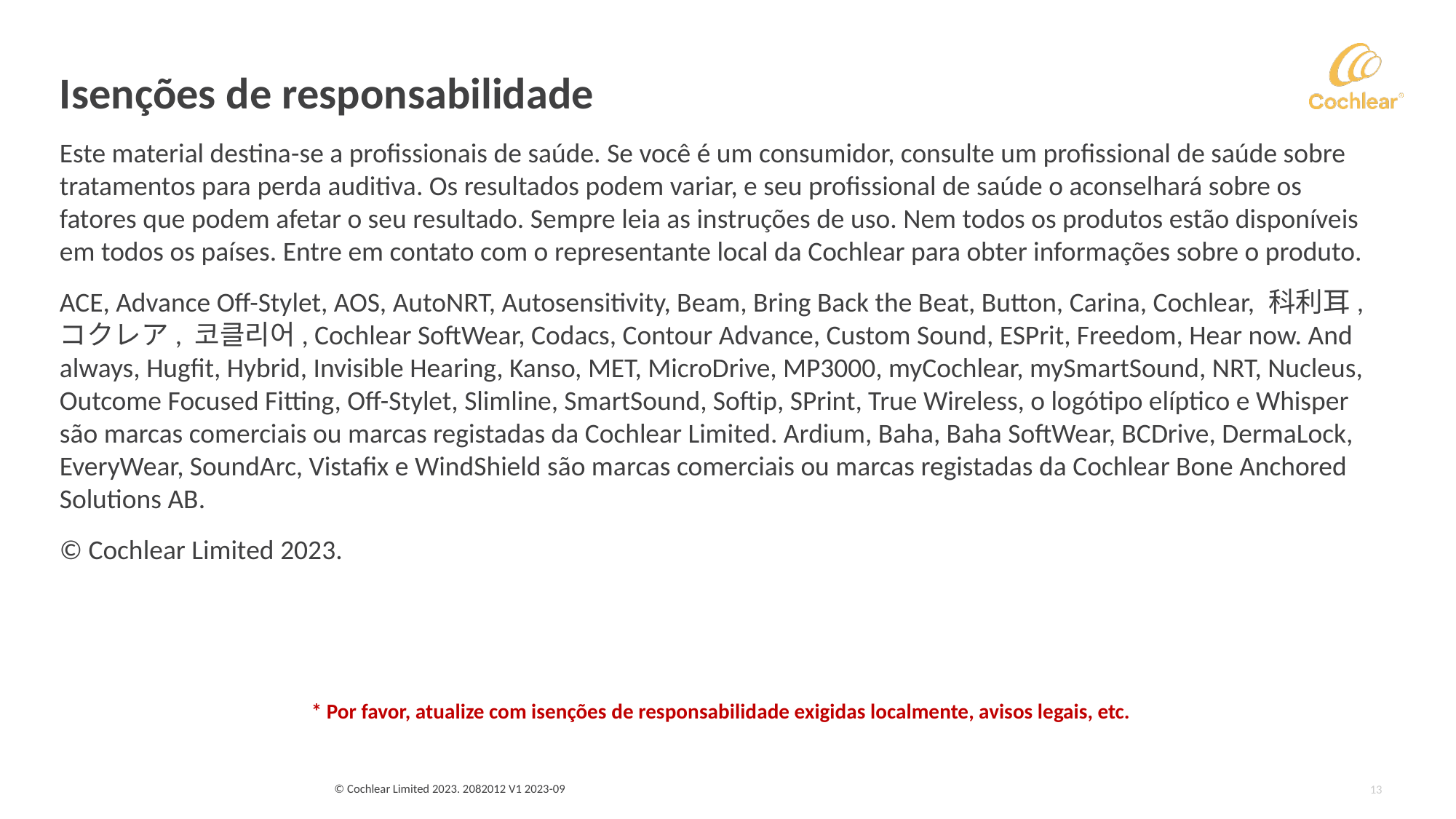

# Isenções de responsabilidade
Este material destina-se a profissionais de saúde. Se você é um consumidor, consulte um profissional de saúde sobre tratamentos para perda auditiva. Os resultados podem variar, e seu profissional de saúde o aconselhará sobre os fatores que podem afetar o seu resultado. Sempre leia as instruções de uso. Nem todos os produtos estão disponíveis em todos os países. Entre em contato com o representante local da Cochlear para obter informações sobre o produto.
ACE, Advance Off-Stylet, AOS, AutoNRT, Autosensitivity, Beam, Bring Back the Beat, Button, Carina, Cochlear, 科利耳, コクレア, 코클리어, Cochlear SoftWear, Codacs, Contour Advance, Custom Sound, ESPrit, Freedom, Hear now. And always, Hugfit, Hybrid, Invisible Hearing, Kanso, MET, MicroDrive, MP3000, myCochlear, mySmartSound, NRT, Nucleus, Outcome Focused Fitting, Off-Stylet, Slimline, SmartSound, Softip, SPrint, True Wireless, o logótipo elíptico e Whisper são marcas comerciais ou marcas registadas da Cochlear Limited. Ardium, Baha, Baha SoftWear, BCDrive, DermaLock, EveryWear, SoundArc, Vistafix e WindShield são marcas comerciais ou marcas registadas da Cochlear Bone Anchored Solutions AB.
© Cochlear Limited 2023.
* Por favor, atualize com isenções de responsabilidade exigidas localmente, avisos legais, etc.
13
© Cochlear Limited 2023. 2082012 V1 2023-09